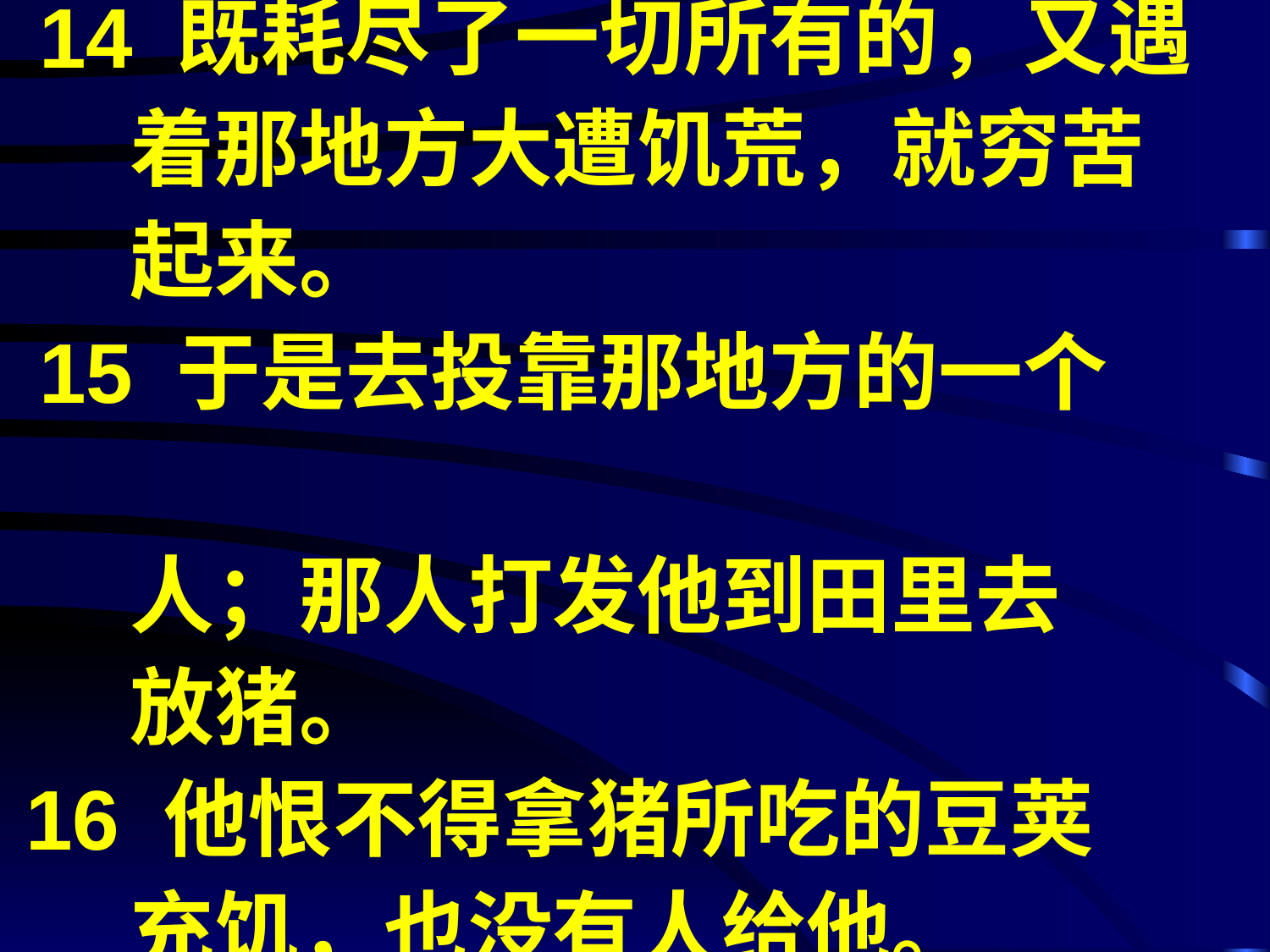

14 既耗尽了一切所有的，又遇
　 着那地方大遭饥荒，就穷苦
　 起来。
15 于是去投靠那地方的一个　　
　 人；那人打发他到田里去
　 放猪。
16 他恨不得拿猪所吃的豆荚
　 充饥，也没有人给他。